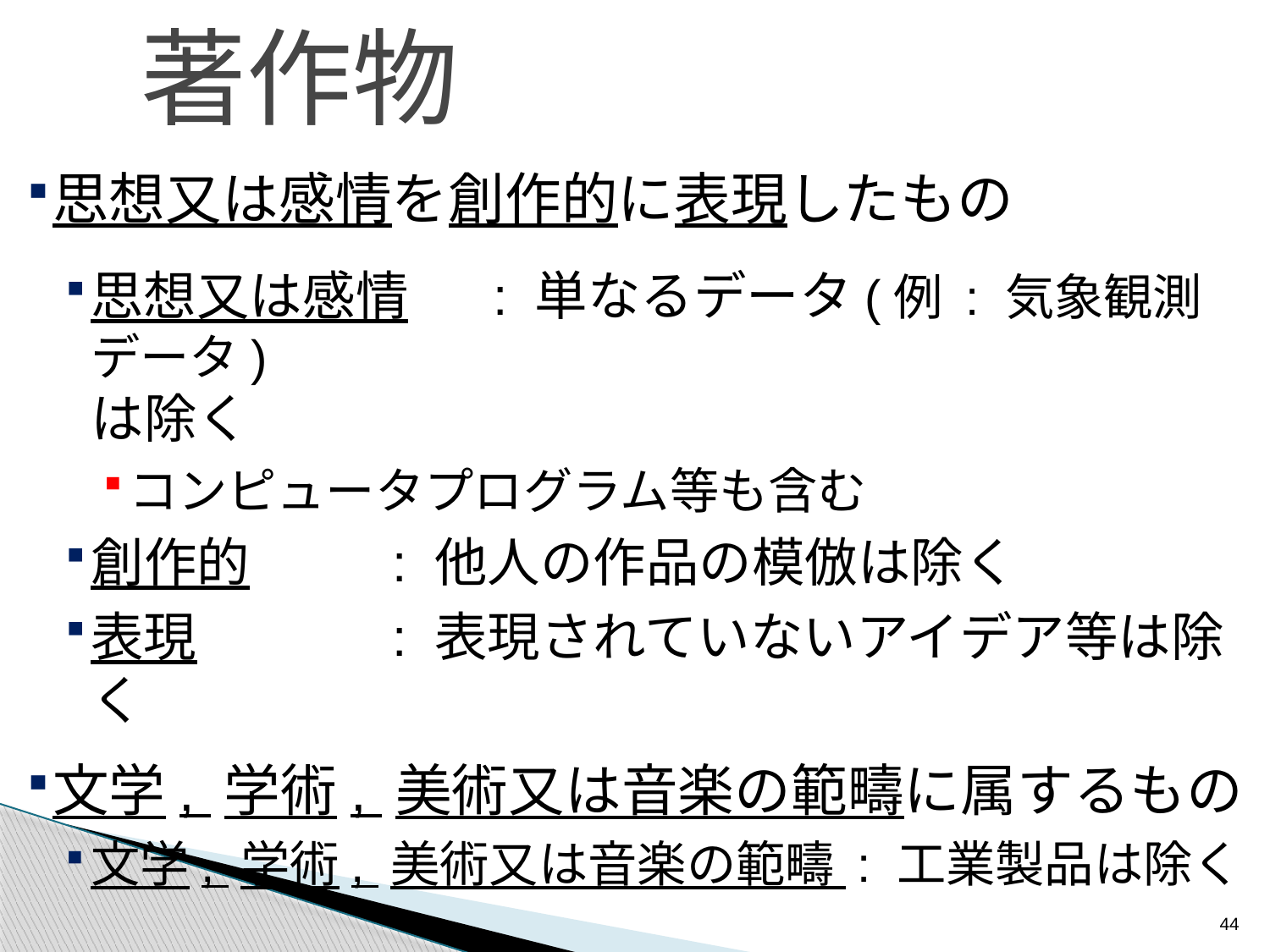

# 著作物
思想又は感情を創作的に表現したもの
思想又は感情	: 単なるデータ(例 : 気象観測データ)
は除く
コンピュータプログラム等も含む
創作的		: 他人の作品の模倣は除く
表現		: 表現されていないアイデア等は除く
文学, 学術, 美術又は音楽の範疇に属するもの
文学, 学術, 美術又は音楽の範疇 : 工業製品は除く

44